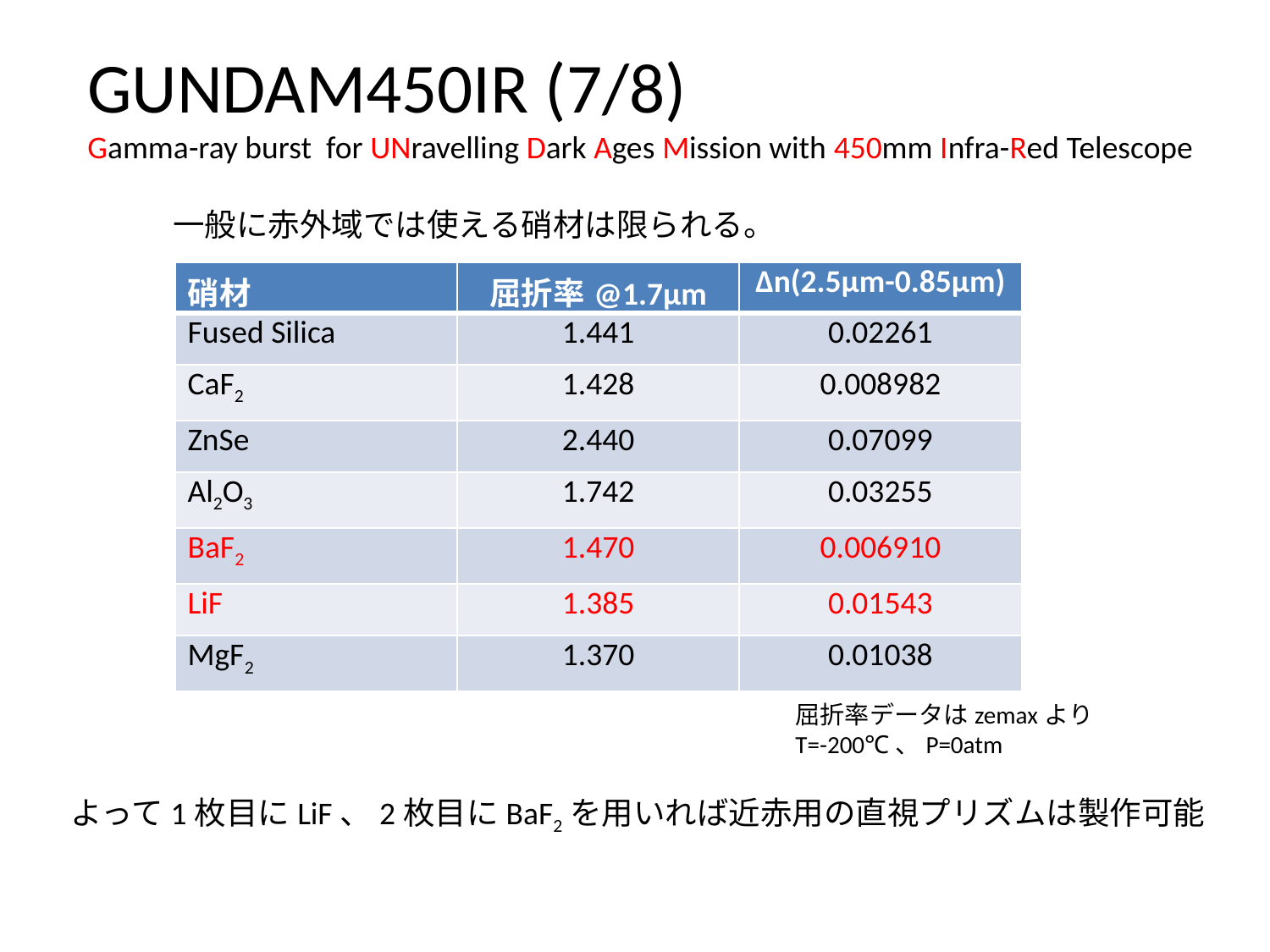

GUNDAM450IR (7/8)
Gamma-ray burst  for UNravelling Dark Ages Mission with 450mm Infra-Red Telescope
一般に赤外域では使える硝材は限られる。
| 硝材 | 屈折率@1.7μm | Δn(2.5μm-0.85μm) |
| --- | --- | --- |
| Fused Silica | 1.441 | 0.02261 |
| CaF2 | 1.428 | 0.008982 |
| ZnSe | 2.440 | 0.07099 |
| Al2O3 | 1.742 | 0.03255 |
| BaF2 | 1.470 | 0.006910 |
| LiF | 1.385 | 0.01543 |
| MgF2 | 1.370 | 0.01038 |
屈折率データはzemaxより
T=-200℃、P=0atm
よって1枚目にLiF、2枚目にBaF2を用いれば近赤用の直視プリズムは製作可能